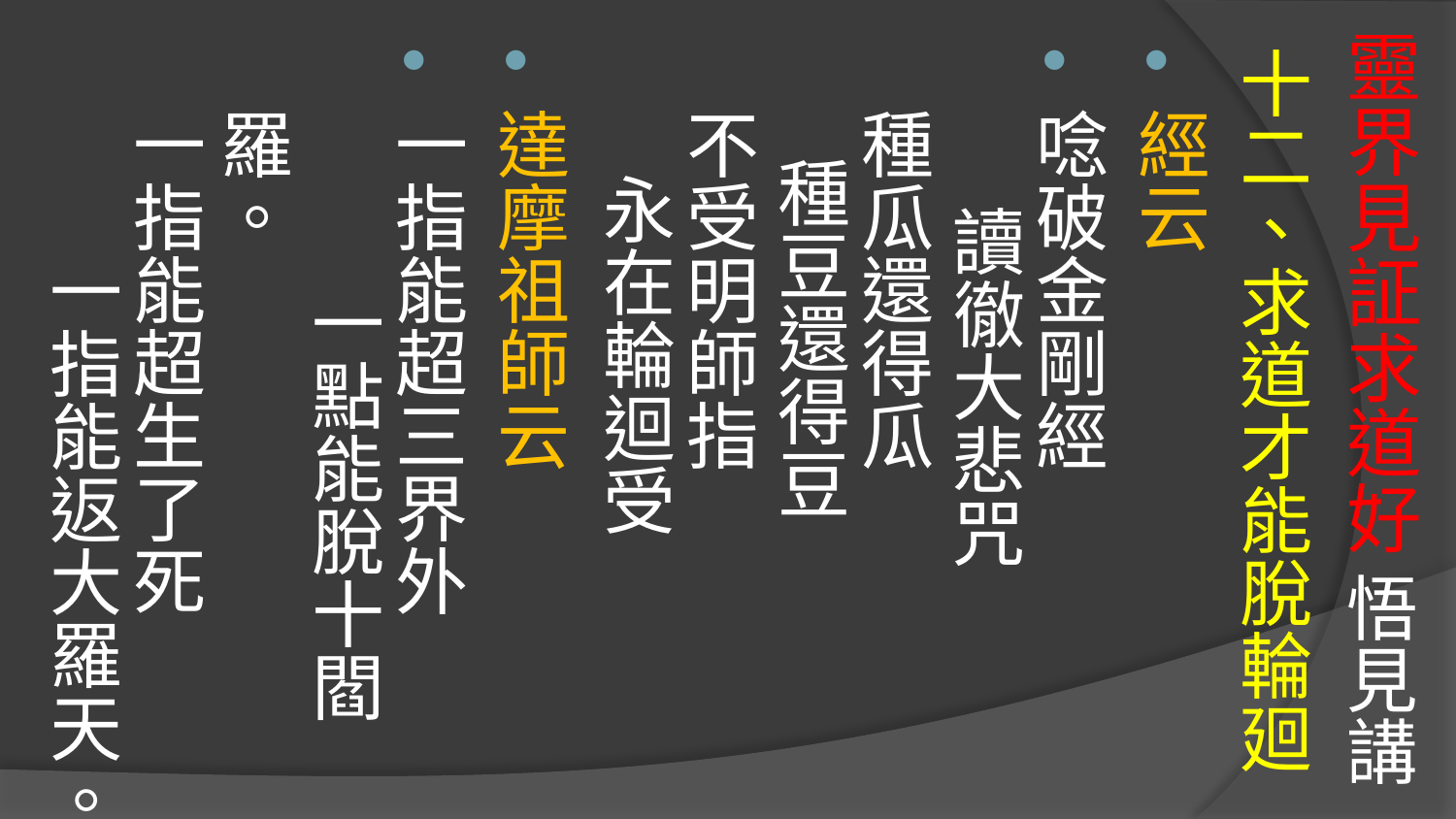

# 靈界見証求道好 悟見講
十二、求道才能脫輪廻
經云
唸破金剛經                         讀徹大悲咒 
種瓜還得瓜                      種豆還得豆
不受明師指                       永在輪迴受
達摩祖師云
一指能超三界外                      一點能脫十閻羅。
一指能超生了死                    一指能返大羅天。